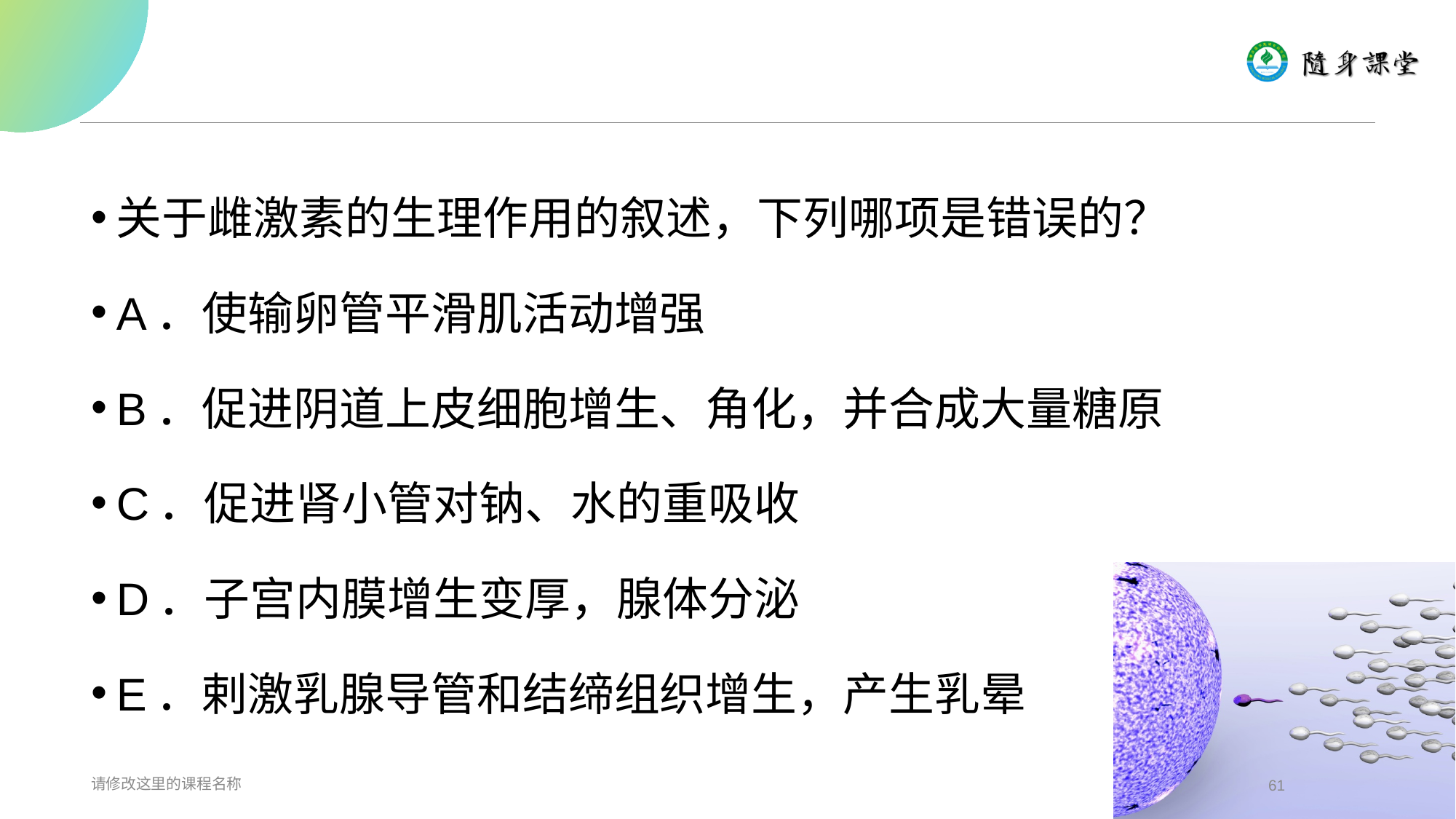

#
关于雌激素的生理作用的叙述，下列哪项是错误的？
A．使输卵管平滑肌活动增强
B．促进阴道上皮细胞增生、角化，并合成大量糖原
C．促进肾小管对钠、水的重吸收
D．子宫内膜增生变厚，腺体分泌
E．剌激乳腺导管和结缔组织增生，产生乳晕
请修改这里的课程名称
61